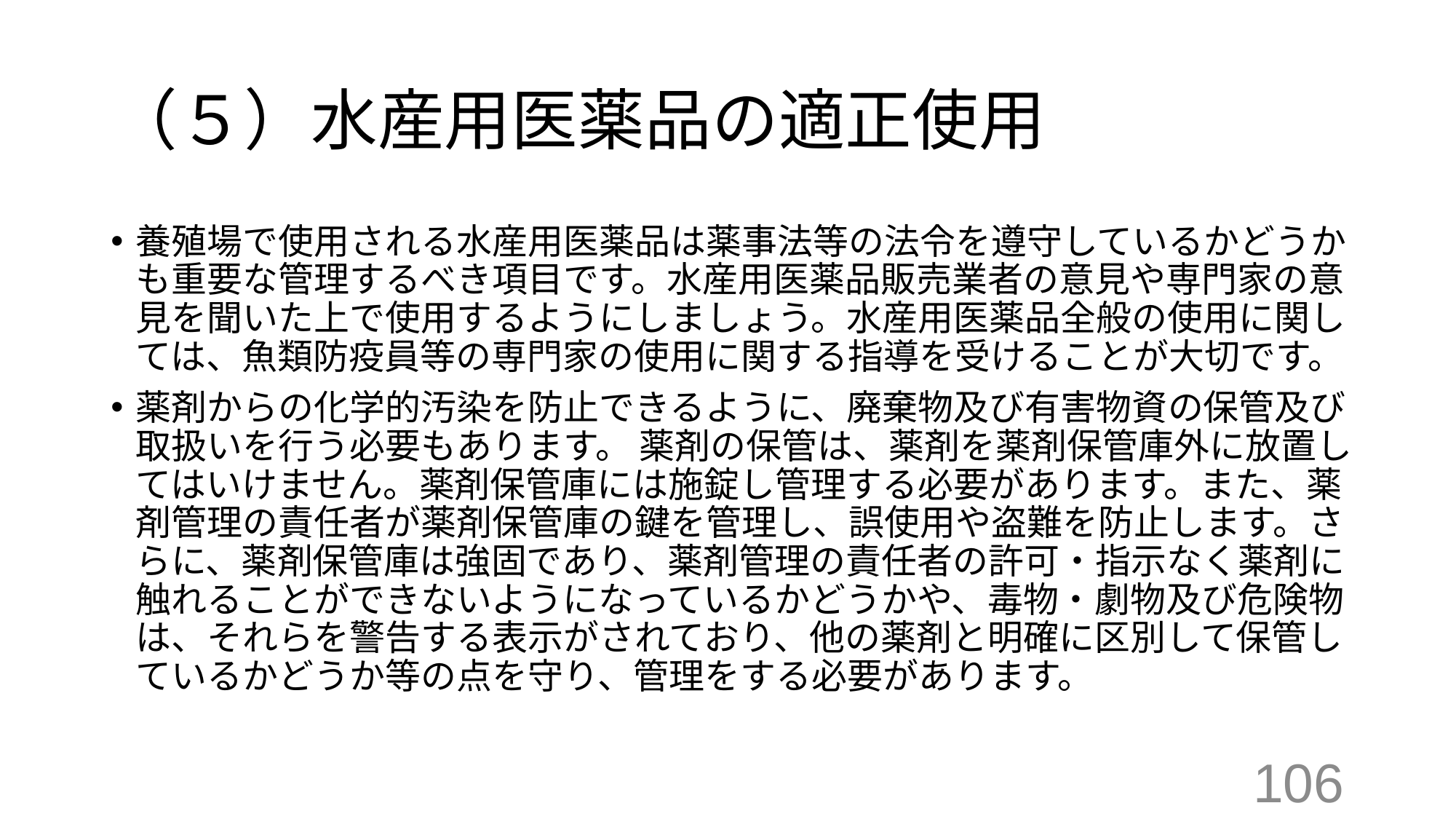

# （５）水産用医薬品の適正使用
養殖場で使用される水産用医薬品は薬事法等の法令を遵守しているかどうかも重要な管理するべき項目です。水産用医薬品販売業者の意見や専門家の意見を聞いた上で使用するようにしましょう。水産用医薬品全般の使用に関しては、魚類防疫員等の専門家の使用に関する指導を受けることが大切です。
薬剤からの化学的汚染を防止できるように、廃棄物及び有害物資の保管及び取扱いを行う必要もあります。 薬剤の保管は、薬剤を薬剤保管庫外に放置してはいけません。薬剤保管庫には施錠し管理する必要があります。また、薬剤管理の責任者が薬剤保管庫の鍵を管理し、誤使用や盗難を防止します。さらに、薬剤保管庫は強固であり、薬剤管理の責任者の許可・指示なく薬剤に触れることができないようになっているかどうかや、毒物・劇物及び危険物は、それらを警告する表示がされており、他の薬剤と明確に区別して保管しているかどうか等の点を守り、管理をする必要があります。

106